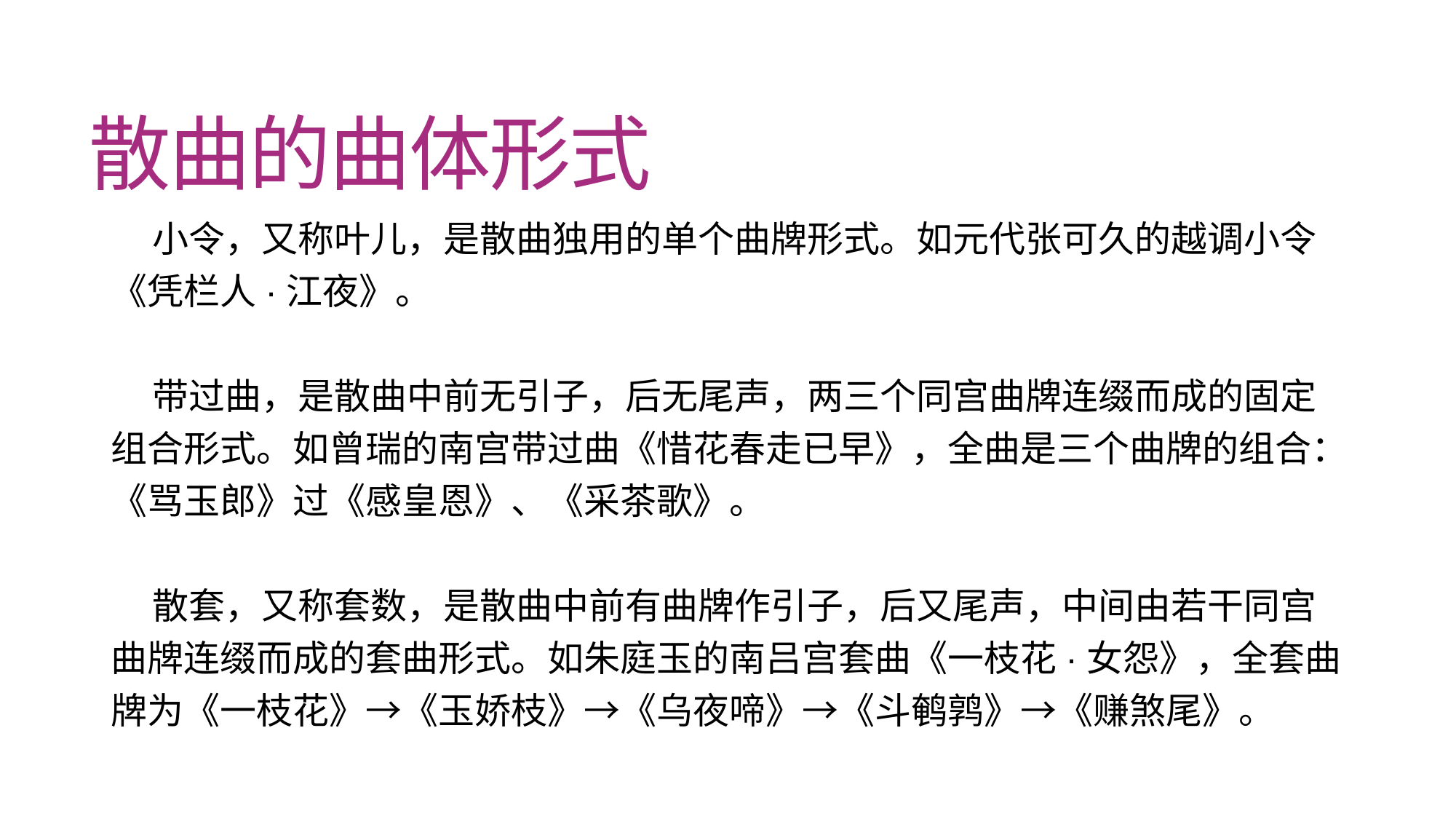

# 散曲的曲体形式
    小令，又称叶儿，是散曲独用的单个曲牌形式。如元代张可久的越调小令《凭栏人·江夜》。

    带过曲，是散曲中前无引子，后无尾声，两三个同宫曲牌连缀而成的固定组合形式。如曾瑞的南宫带过曲《惜花春走已早》，全曲是三个曲牌的组合：《骂玉郎》过《感皇恩》、《采茶歌》。

    散套，又称套数，是散曲中前有曲牌作引子，后又尾声，中间由若干同宫曲牌连缀而成的套曲形式。如朱庭玉的南吕宫套曲《一枝花·女怨》，全套曲牌为《一枝花》→《玉娇枝》→《乌夜啼》→《斗鹌鹑》→《赚煞尾》。